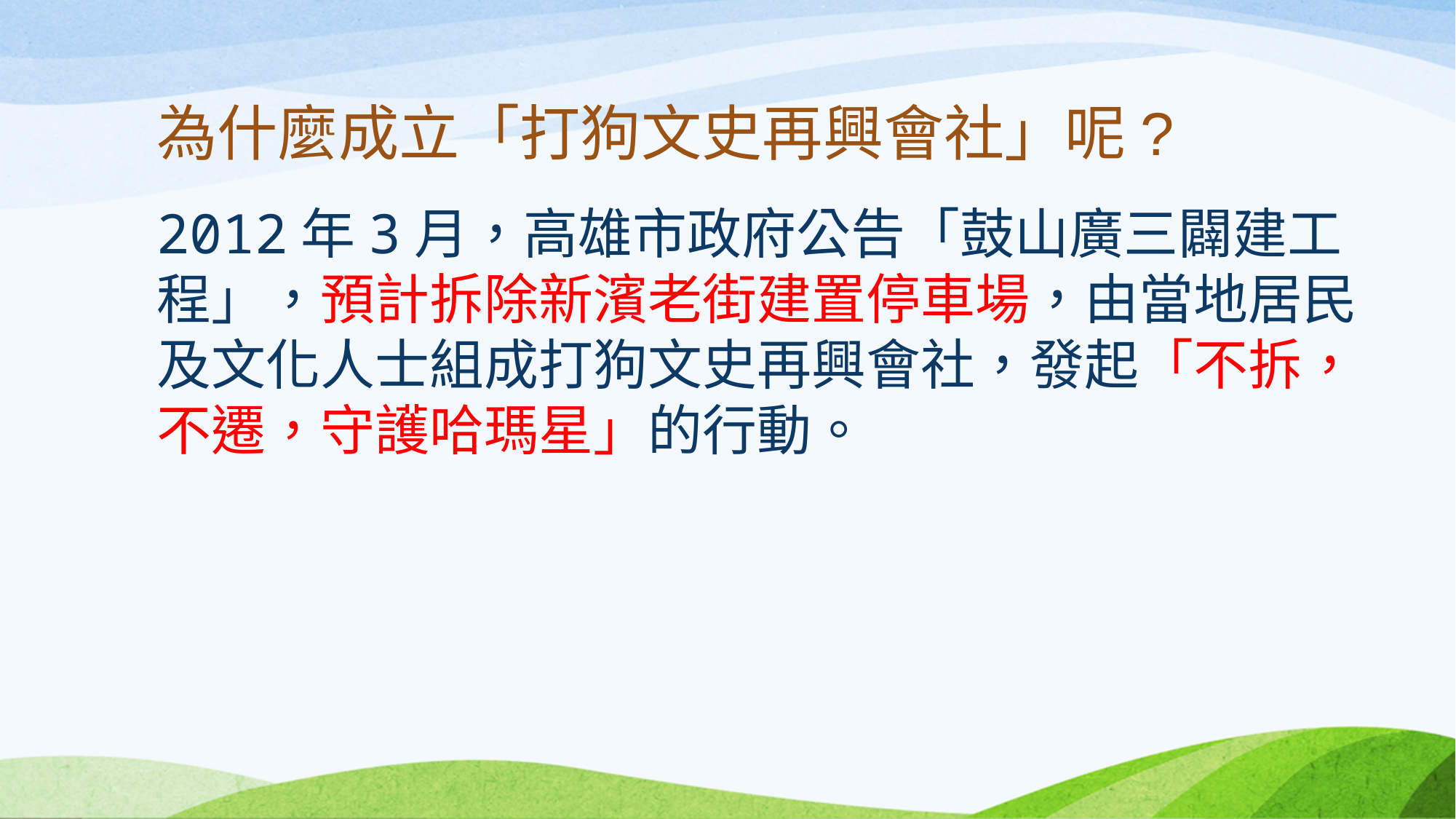

為什麼成立「打狗文史再興會社」呢?
2012年3月，高雄市政府公告「鼓山廣三闢建工程」，預計拆除新濱老街建置停車場，由當地居民及文化人士組成打狗文史再興會社，發起「不拆，不遷，守護哈瑪星」的行動。